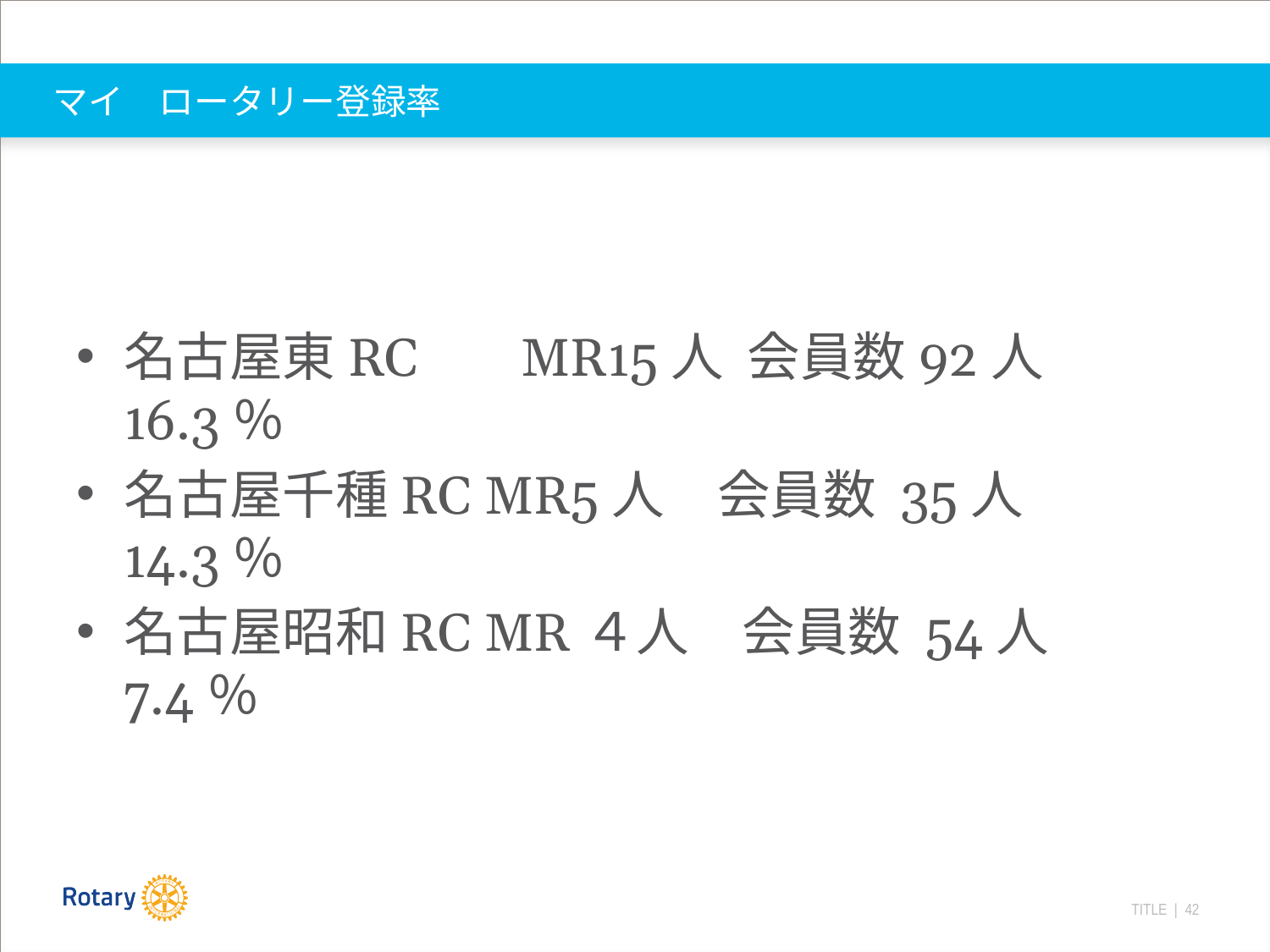

# マイ　ロータリー登録率

名古屋東RC　  MR15人  会員数92人　16.3％
名古屋千種RC MR5人　会員数 35人　14.3％
名古屋昭和RC MR４人　会員数 54人　7.4％